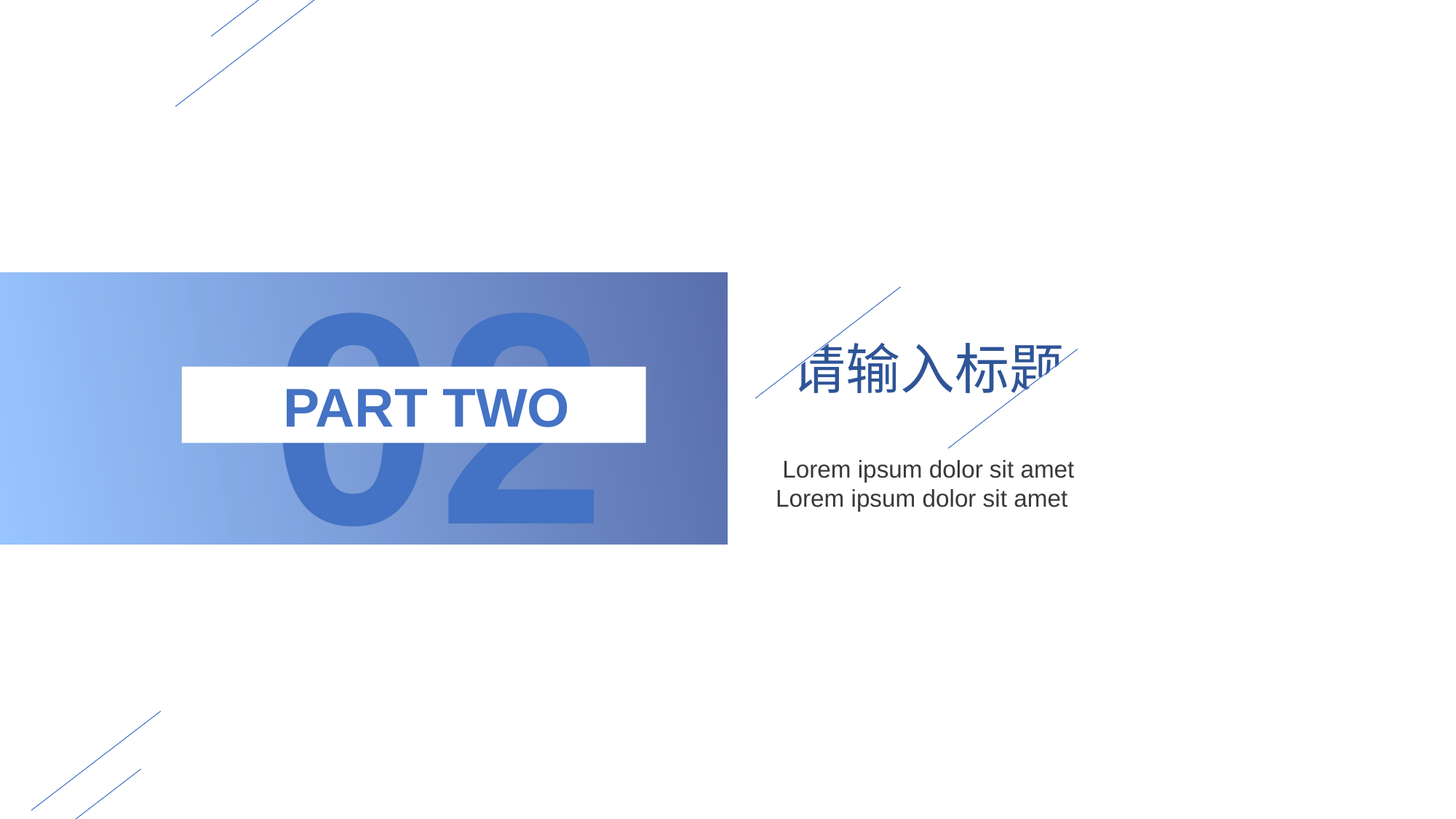

02

请输入标题

      PART TWO
Lorem ipsum dolor sit amet
Lorem ipsum dolor sit amet